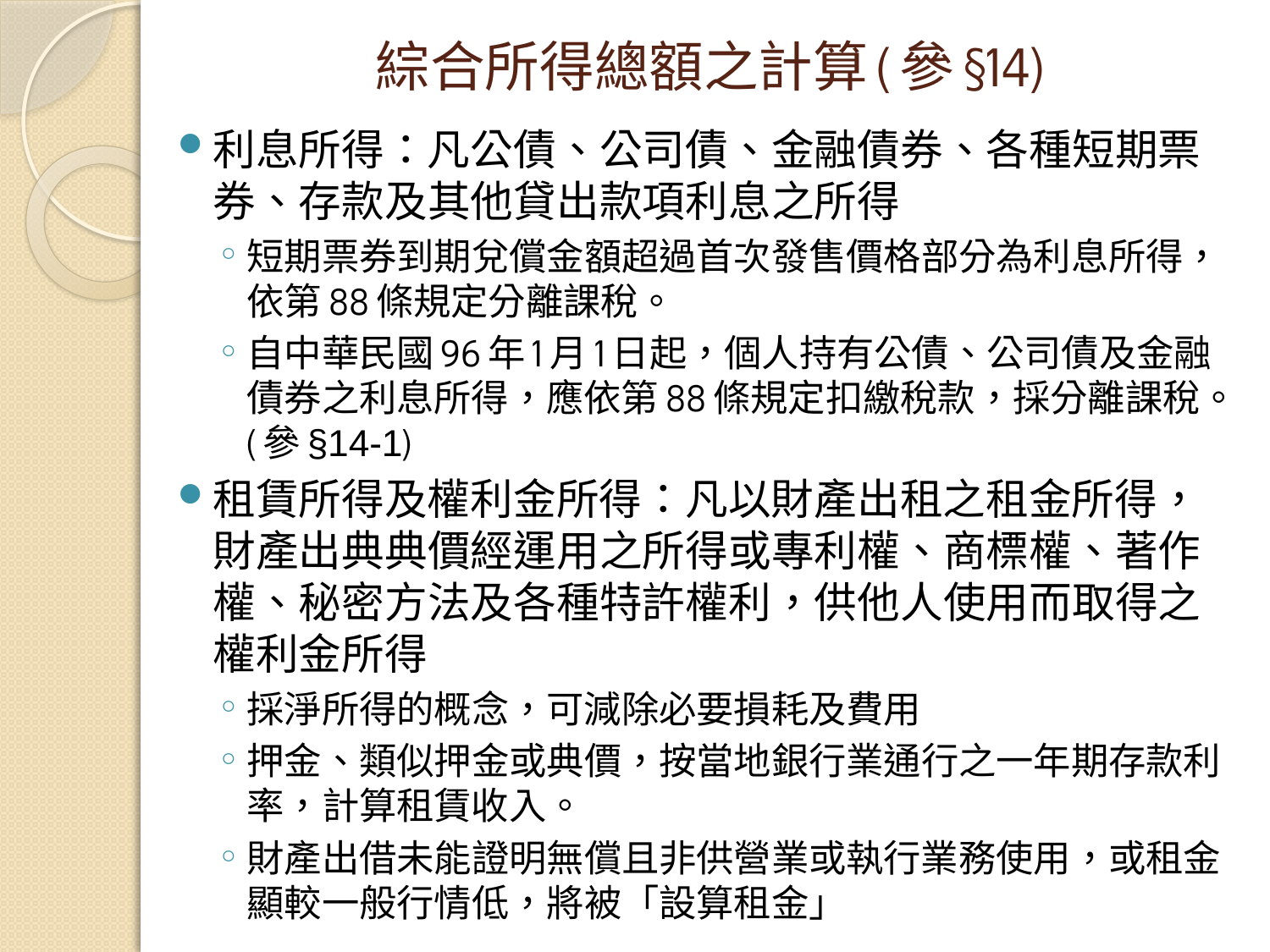

# 綜合所得總額之計算(參§14)
利息所得：凡公債、公司債、金融債券、各種短期票券、存款及其他貸出款項利息之所得
短期票券到期兌償金額超過首次發售價格部分為利息所得，依第88條規定分離課稅。
自中華民國96年1月1日起，個人持有公債、公司債及金融債券之利息所得，應依第88條規定扣繳稅款，採分離課稅。(參§14-1)
租賃所得及權利金所得：凡以財產出租之租金所得，財產出典典價經運用之所得或專利權、商標權、著作權、秘密方法及各種特許權利，供他人使用而取得之權利金所得
採淨所得的概念，可減除必要損耗及費用
押金、類似押金或典價，按當地銀行業通行之一年期存款利率，計算租賃收入。
財產出借未能證明無償且非供營業或執行業務使用，或租金顯較一般行情低，將被「設算租金」